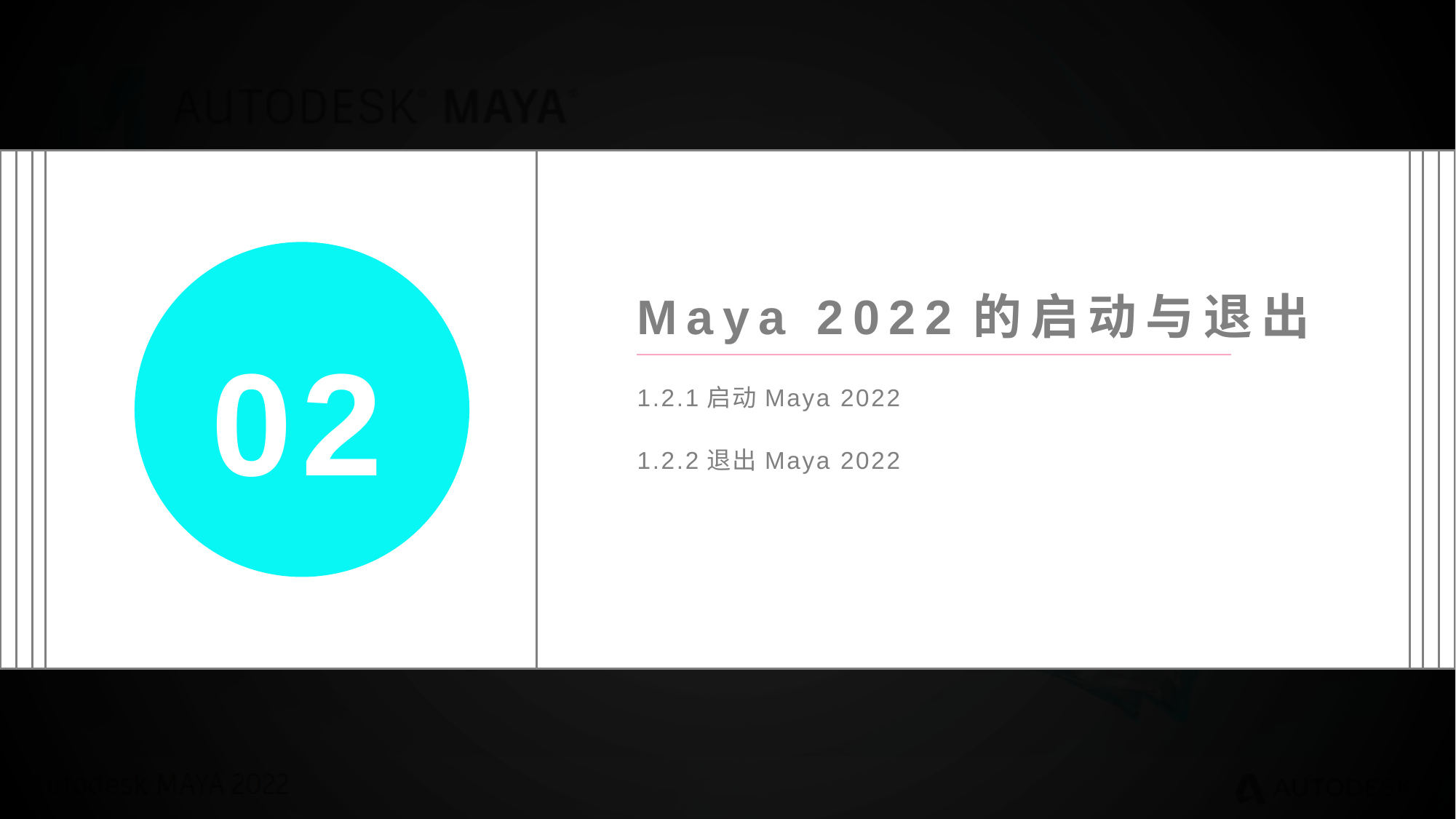

Maya 2022的启动与退出
02
1.2.1启动Maya 2022
1.2.2退出Maya 2022